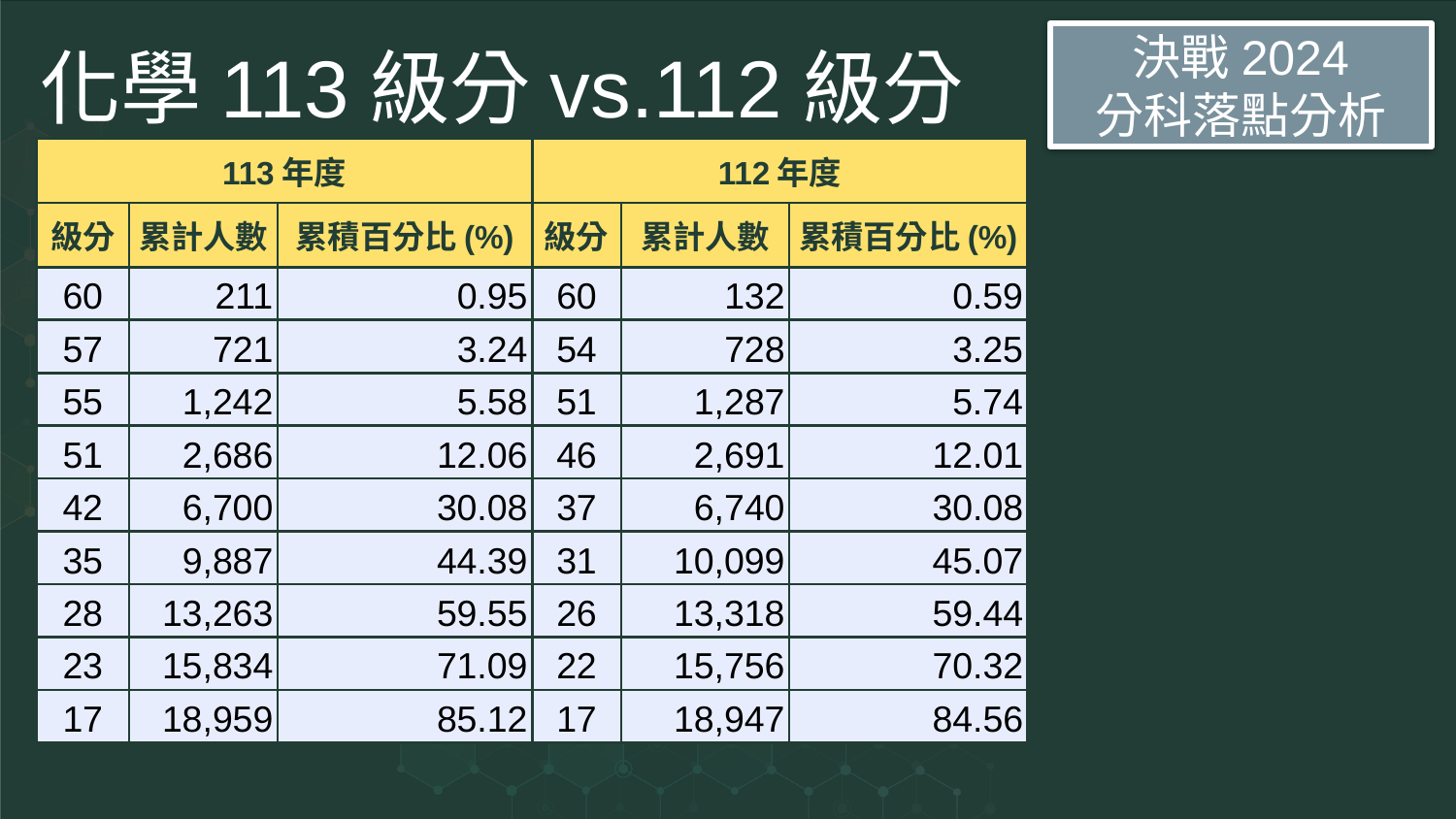

# 化學113級分vs.112級分
決戰2024
分科落點分析
| 113年度 |  |  | 112年度 |  |  |
| --- | --- | --- | --- | --- | --- |
| 級分 | 累計人數 | 累積百分比(%) | 級分 | 累計人數 | 累積百分比(%) |
| 60 | 211 | 0.95 | 60 | 132 | 0.59 |
| 57 | 721 | 3.24 | 54 | 728 | 3.25 |
| 55 | 1,242 | 5.58 | 51 | 1,287 | 5.74 |
| 51 | 2,686 | 12.06 | 46 | 2,691 | 12.01 |
| 42 | 6,700 | 30.08 | 37 | 6,740 | 30.08 |
| 35 | 9,887 | 44.39 | 31 | 10,099 | 45.07 |
| 28 | 13,263 | 59.55 | 26 | 13,318 | 59.44 |
| 23 | 15,834 | 71.09 | 22 | 15,756 | 70.32 |
| 17 | 18,959 | 85.12 | 17 | 18,947 | 84.56 |